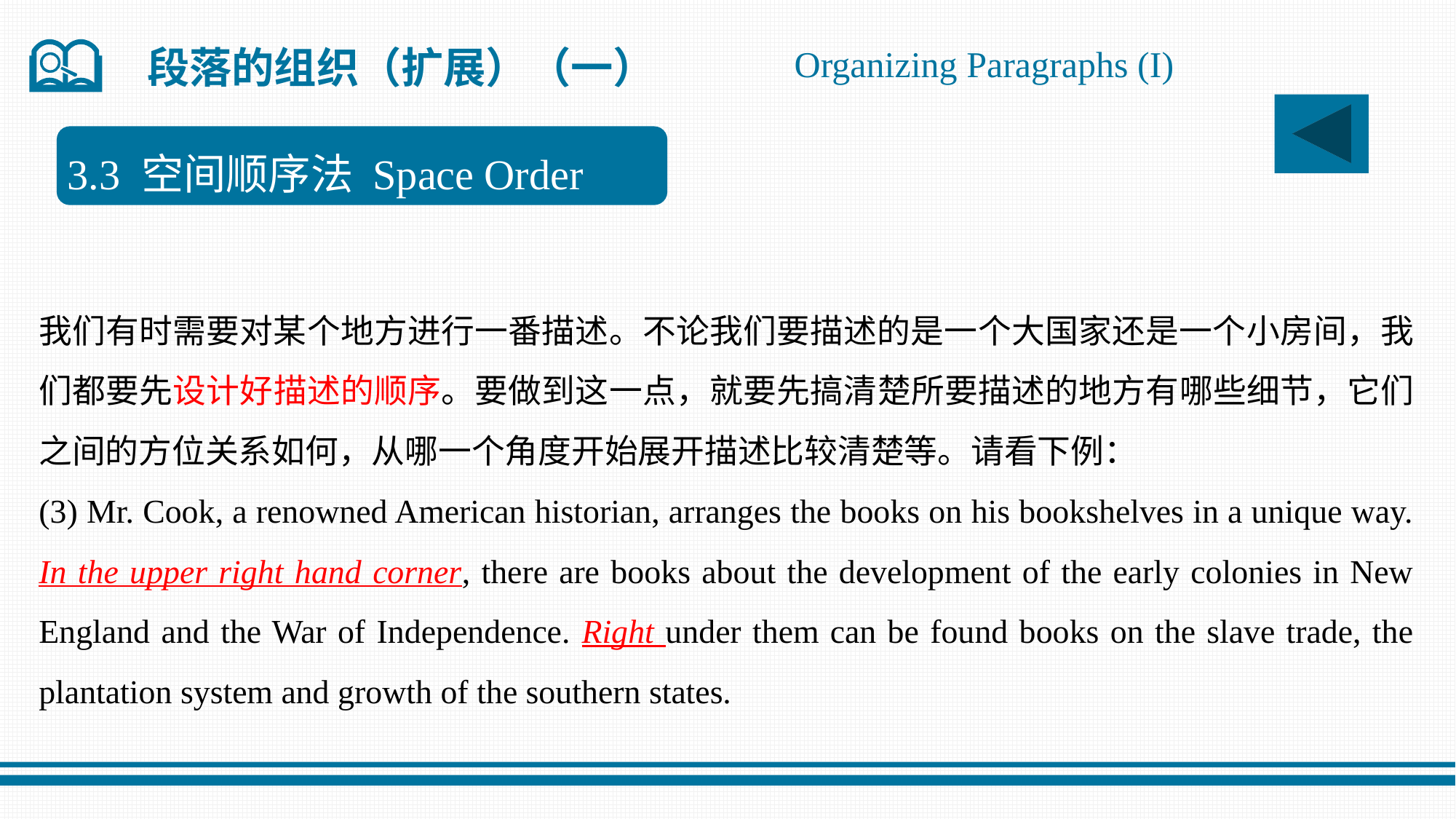

Organizing Paragraphs (I)
段落的组织（扩展）（一）

3.3 空间顺序法 Space Order
我们有时需要对某个地方进行一番描述。不论我们要描述的是一个大国家还是一个小房间，我们都要先设计好描述的顺序。要做到这一点，就要先搞清楚所要描述的地方有哪些细节，它们之间的方位关系如何，从哪一个角度开始展开描述比较清楚等。请看下例：
(3) Mr. Cook, a renowned American historian, arranges the books on his bookshelves in a unique way. In the upper right hand corner, there are books about the development of the early colonies in New England and the War of Independence. Right under them can be found books on the slave trade, the plantation system and growth of the southern states.